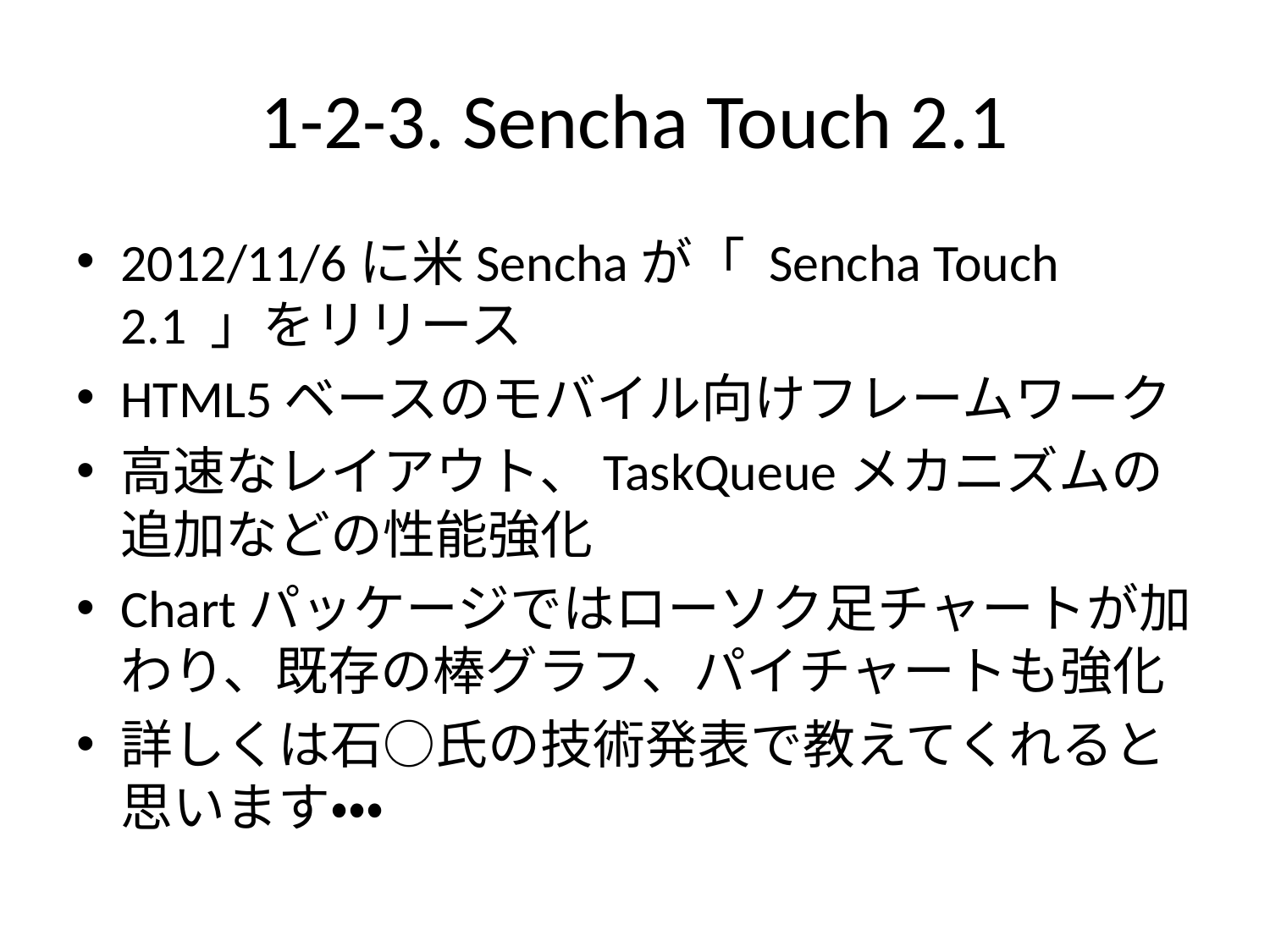

# 1-2-3. Sencha Touch 2.1
2012/11/6に米Senchaが「 Sencha Touch 2.1 」をリリース
HTML5ベースのモバイル向けフレームワーク
高速なレイアウト、TaskQueueメカニズムの追加などの性能強化
Chartパッケージではローソク足チャートが加わり、既存の棒グラフ、パイチャートも強化
詳しくは石○氏の技術発表で教えてくれると思います・・・